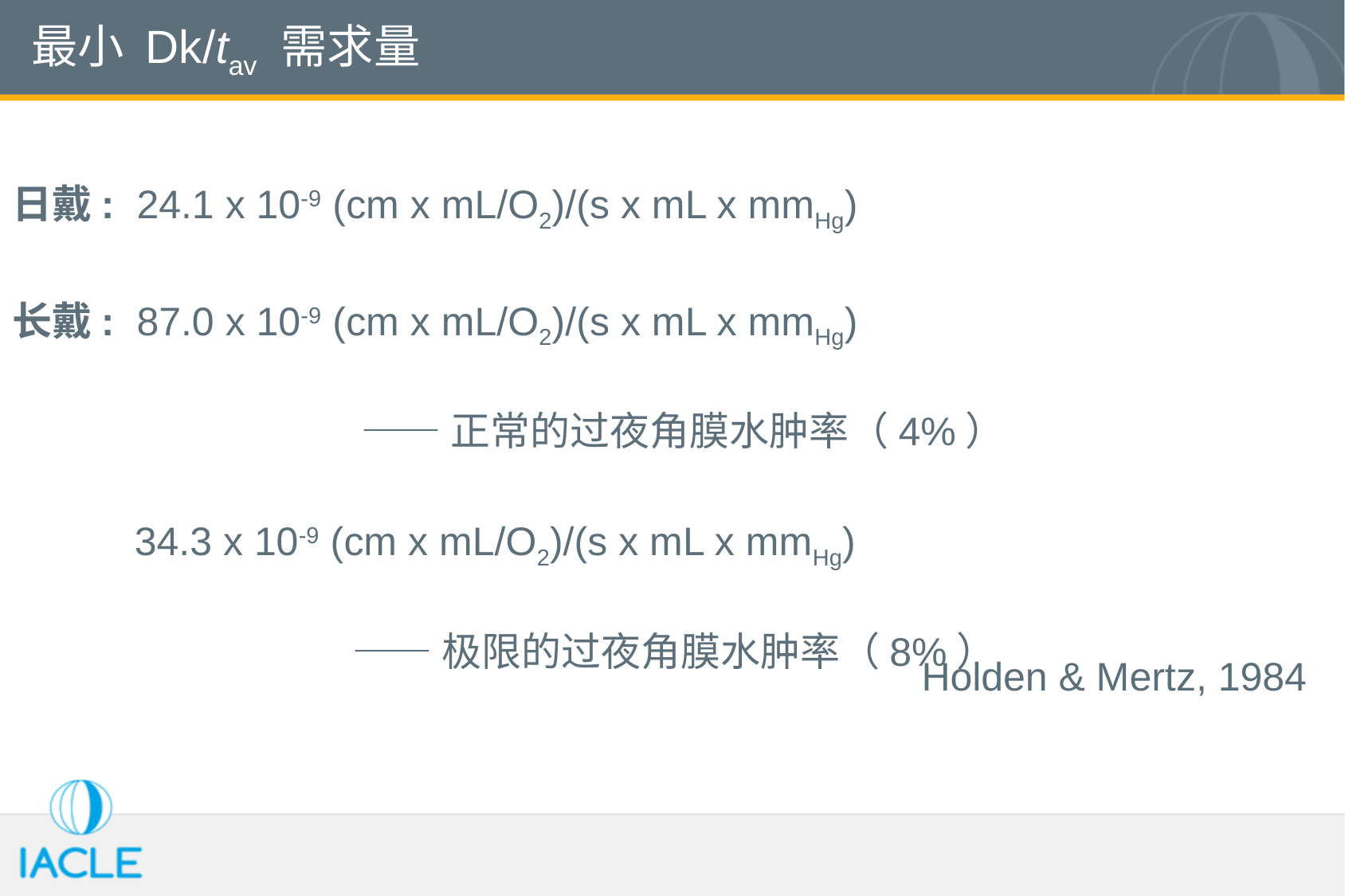

# 最小 Dk/tav 需求量
日戴:  24.1 x 10-9 (cm x mL/O2)/(s x mL x mmHg)
长戴:  87.0 x 10-9 (cm x mL/O2)/(s x mL x mmHg)
                                       ——正常的过夜角膜水肿率（4%）
           34.3 x 10-9 (cm x mL/O2)/(s x mL x mmHg)
                                      ——极限的过夜角膜水肿率（8%）
Holden & Mertz, 1984